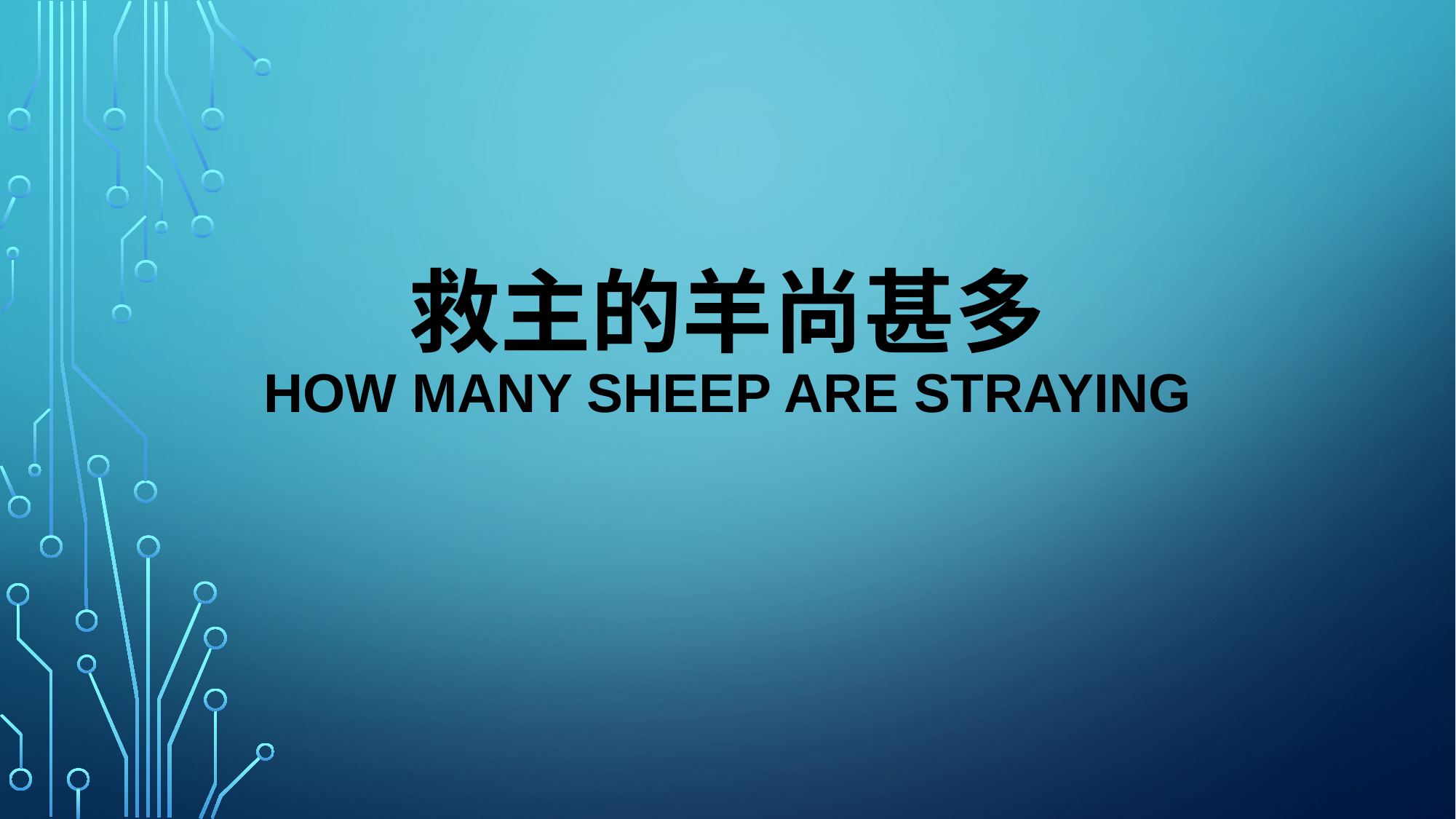

# 救主的羊尚甚多 how many sheep are straying